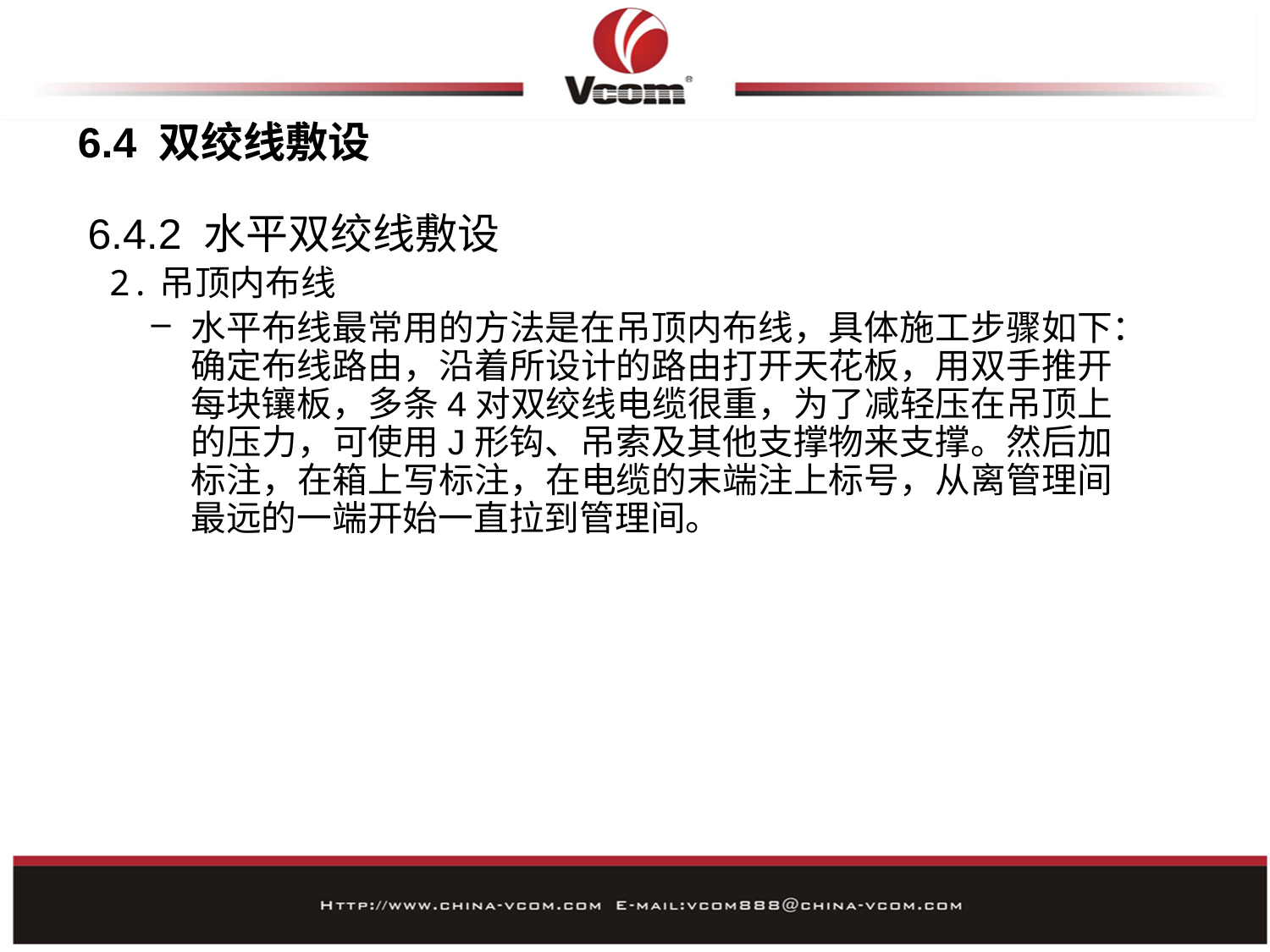

# 6.4 双绞线敷设
6.4.2 水平双绞线敷设
 2.吊顶内布线
水平布线最常用的方法是在吊顶内布线，具体施工步骤如下：确定布线路由，沿着所设计的路由打开天花板，用双手推开每块镶板，多条4对双绞线电缆很重，为了减轻压在吊顶上的压力，可使用J形钩、吊索及其他支撑物来支撑。然后加标注，在箱上写标注，在电缆的末端注上标号，从离管理间最远的一端开始一直拉到管理间。